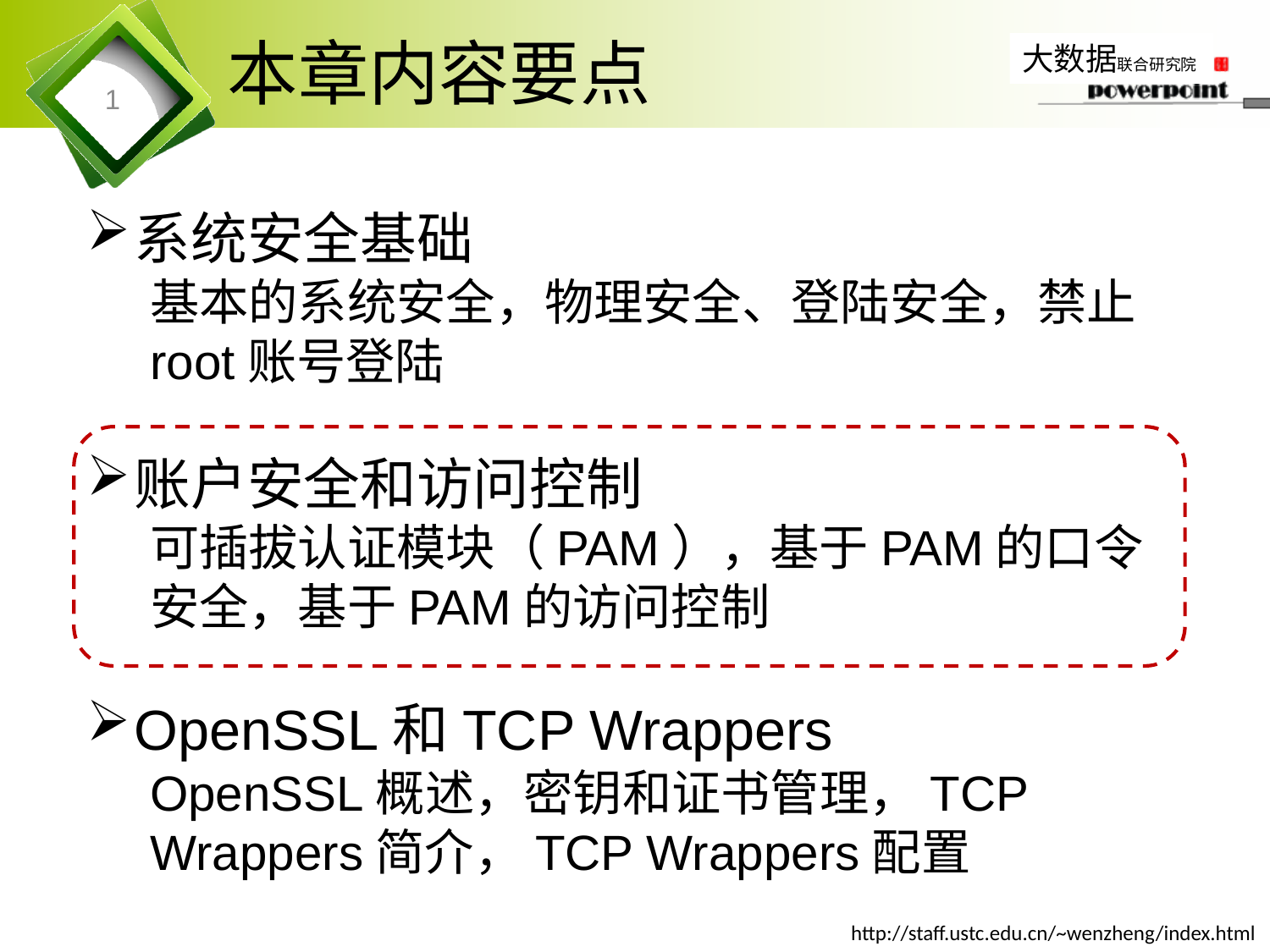

# 本章内容要点
1
系统安全基础
基本的系统安全，物理安全、登陆安全，禁止root账号登陆

账户安全和访问控制
可插拔认证模块（PAM），基于PAM的口令安全，基于PAM的访问控制

OpenSSL和TCP Wrappers
OpenSSL概述，密钥和证书管理，TCP Wrappers简介，TCP Wrappers配置